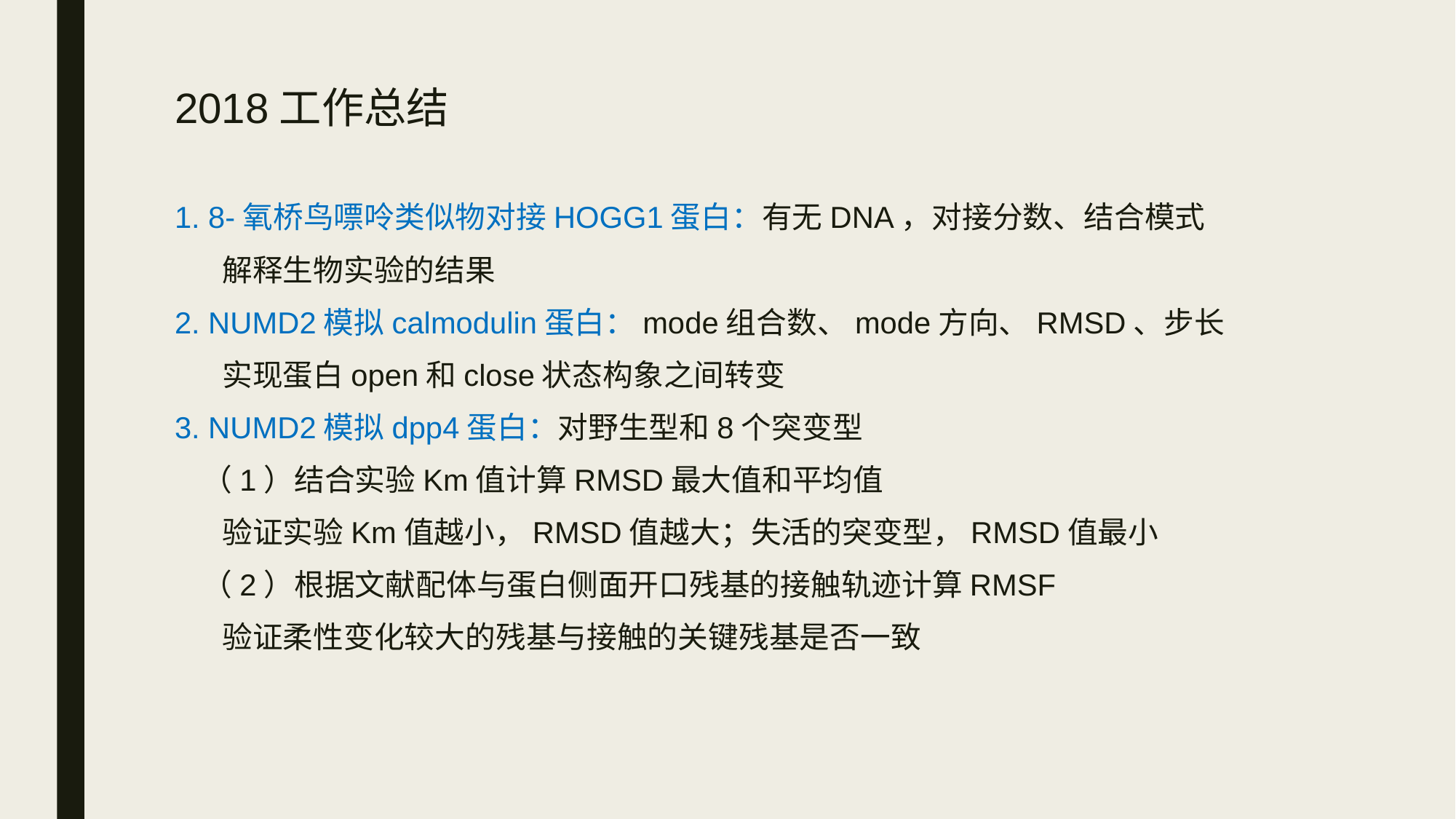

# 2018工作总结
1. 8-氧桥鸟嘌呤类似物对接HOGG1蛋白：有无DNA，对接分数、结合模式
      解释生物实验的结果
2. NUMD2模拟calmodulin蛋白：mode组合数、mode方向、RMSD、步长
      实现蛋白open和close状态构象之间转变
3. NUMD2模拟dpp4蛋白：对野生型和8个突变型
   （1）结合实验Km值计算RMSD最大值和平均值
      验证实验Km值越小，RMSD值越大；失活的突变型，RMSD值最小
   （2）根据文献配体与蛋白侧面开口残基的接触轨迹计算RMSF
      验证柔性变化较大的残基与接触的关键残基是否一致